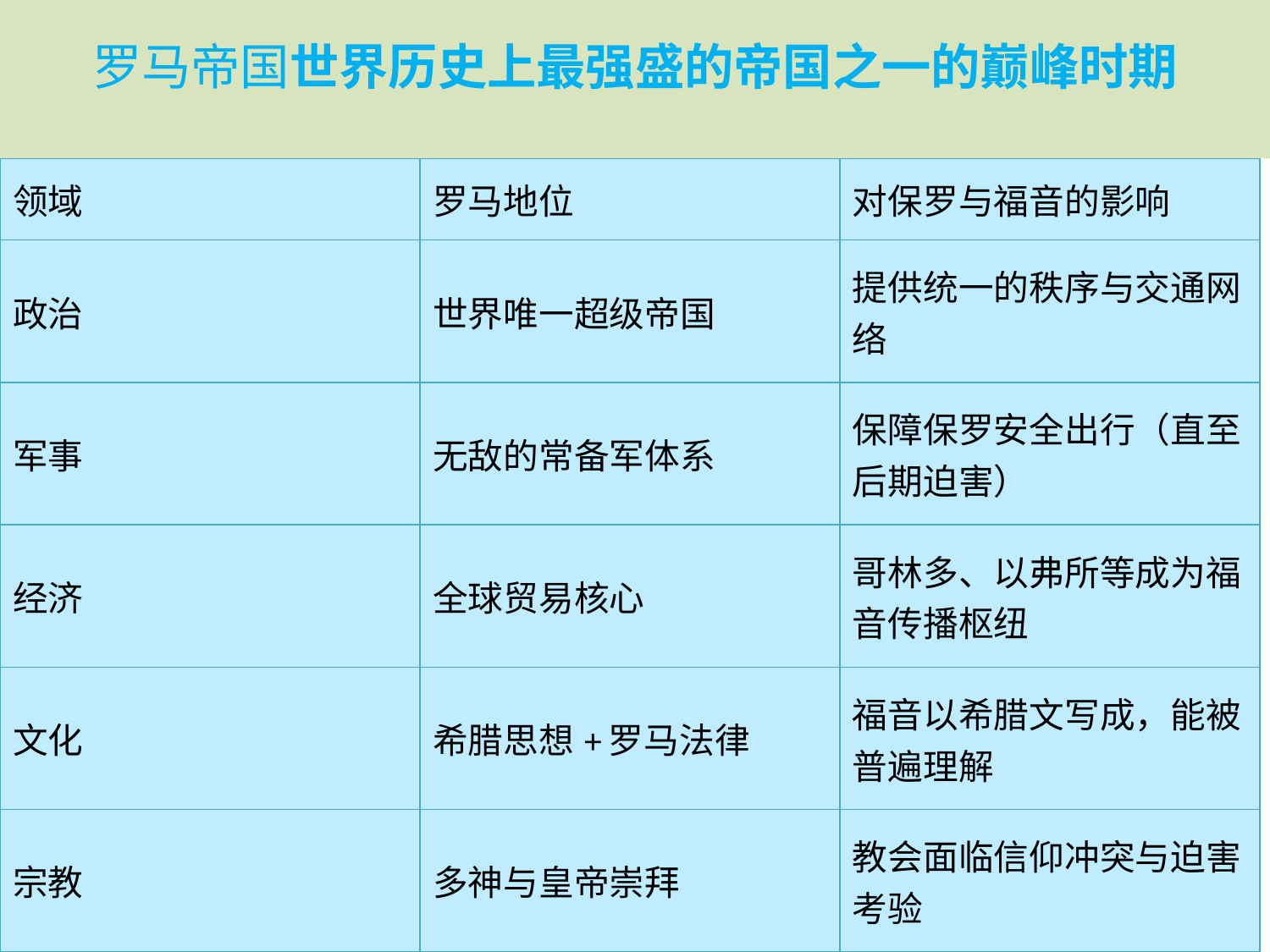

# 罗马帝国世界历史上最强盛的帝国之一的巅峰时期
| 领域 | 罗马地位 | 对保罗与福音的影响 |
| --- | --- | --- |
| 政治 | 世界唯一超级帝国 | 提供统一的秩序与交通网络 |
| 军事 | 无敌的常备军体系 | 保障保罗安全出行（直至后期迫害） |
| 经济 | 全球贸易核心 | 哥林多、以弗所等成为福音传播枢纽 |
| 文化 | 希腊思想+罗马法律 | 福音以希腊文写成，能被普遍理解 |
| 宗教 | 多神与皇帝崇拜 | 教会面临信仰冲突与迫害考验 |